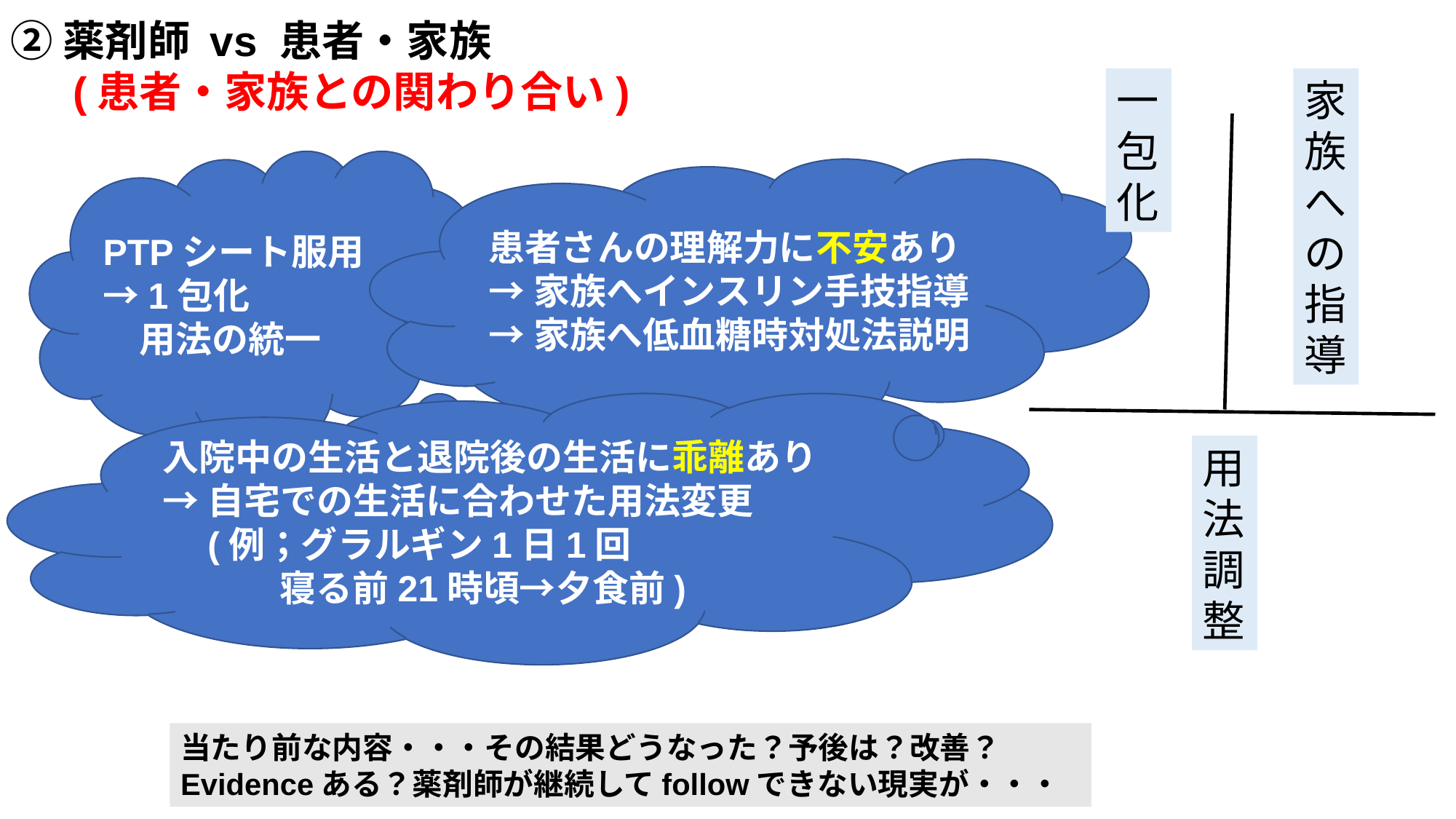

②薬剤師 vs 患者・家族
　 (患者・家族との関わり合い)
一包化
家族への指導
PTPシート服用→1包化
　用法の統一
患者さんの理解力に不安あり
→家族へインスリン手技指導
→家族へ低血糖時対処法説明
入院中の生活と退院後の生活に乖離あり
→自宅での生活に合わせた用法変更
　(例；グラルギン1日1回
　　　 寝る前21時頃→夕食前)
用法調整
当たり前な内容・・・その結果どうなった？予後は？改善？
Evidenceある？薬剤師が継続してfollowできない現実が・・・